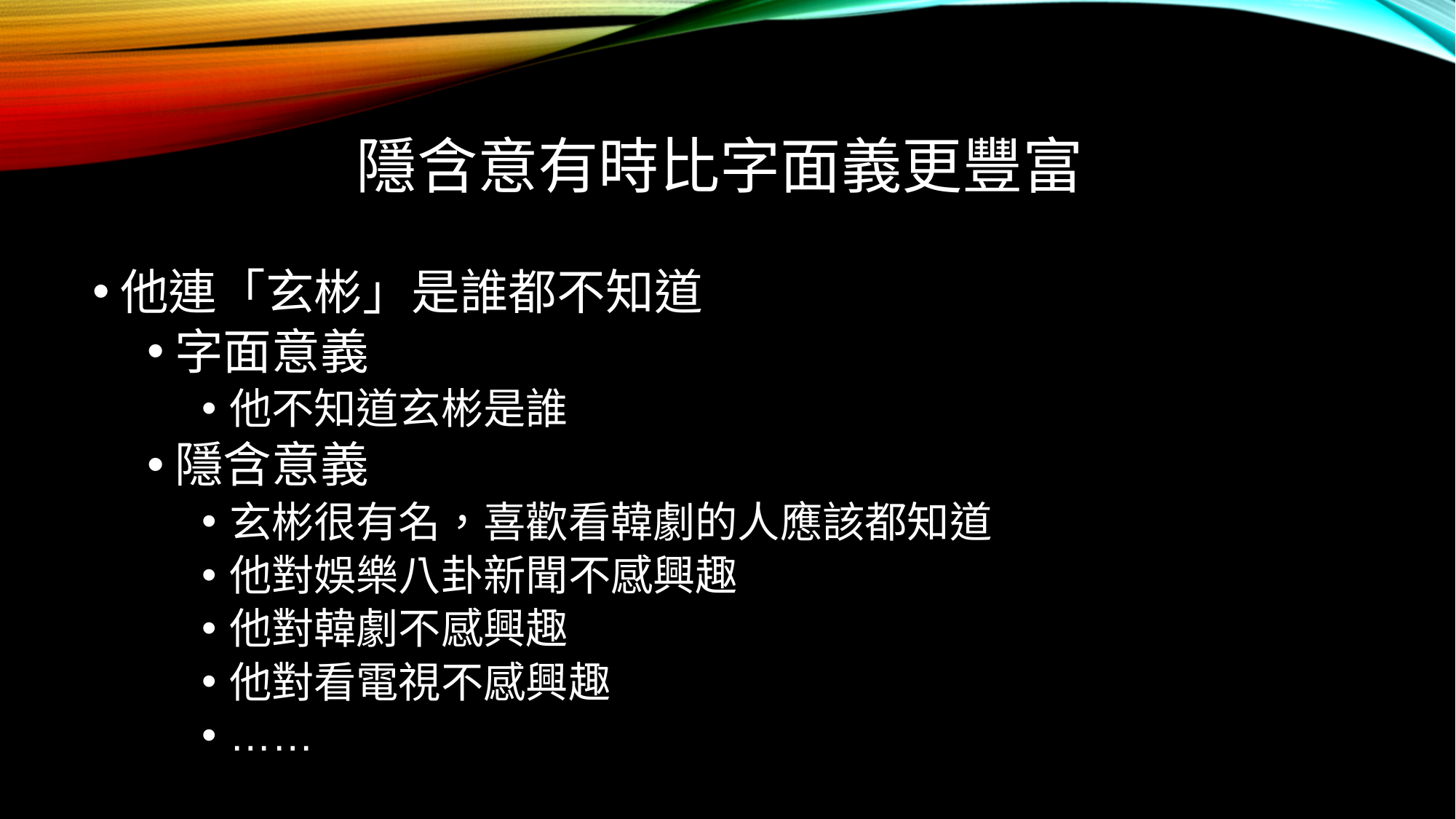

# 隱含意有時比字面義更豐富
他連「玄彬」是誰都不知道
字面意義
他不知道玄彬是誰
隱含意義
玄彬很有名，喜歡看韓劇的人應該都知道
他對娛樂八卦新聞不感興趣
他對韓劇不感興趣
他對看電視不感興趣
……